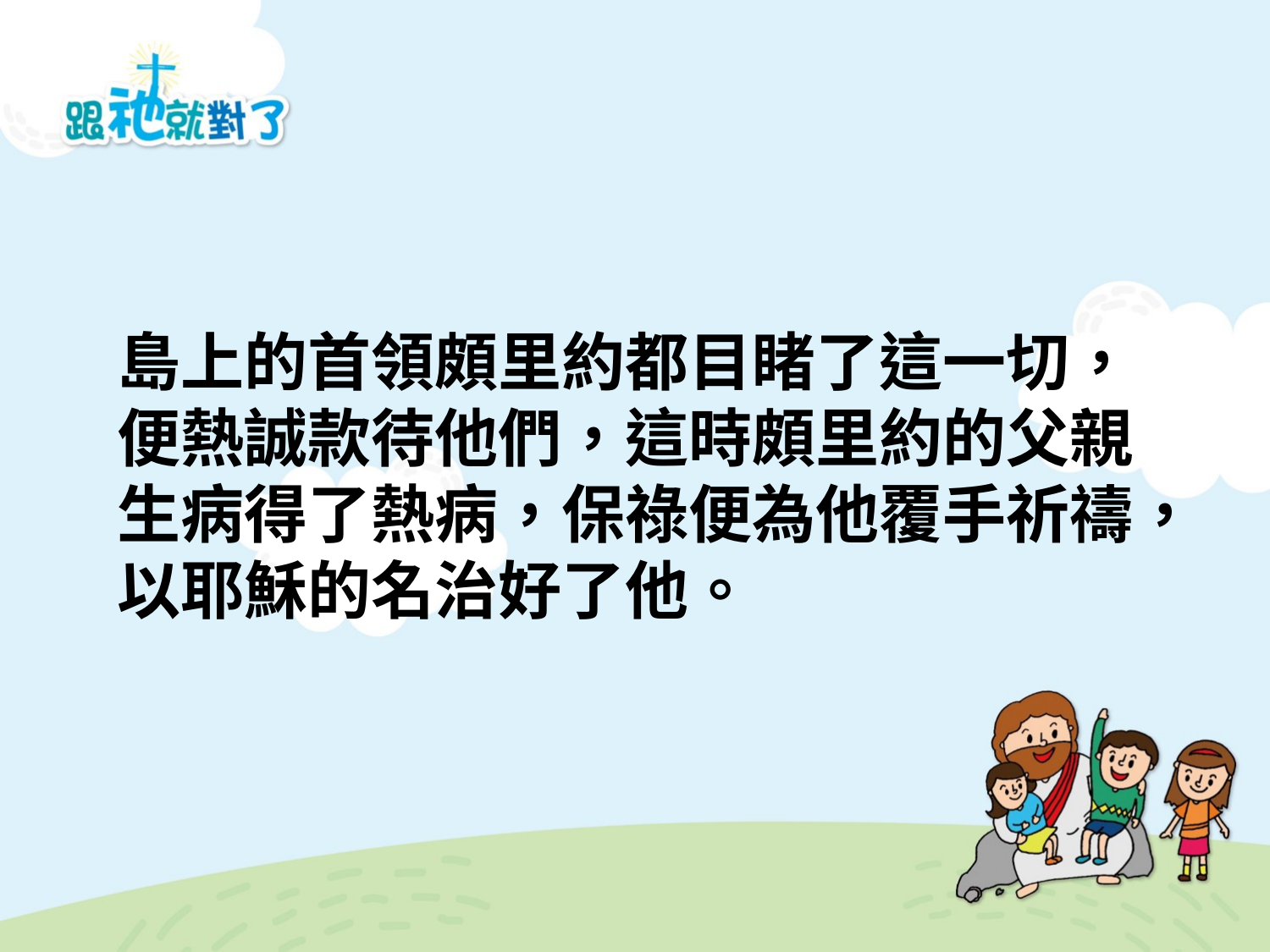

島上的首領頗里約都目睹了這一切，便熱誠款待他們，這時頗里約的父親生病得了熱病，保祿便為他覆手祈禱，以耶穌的名治好了他。